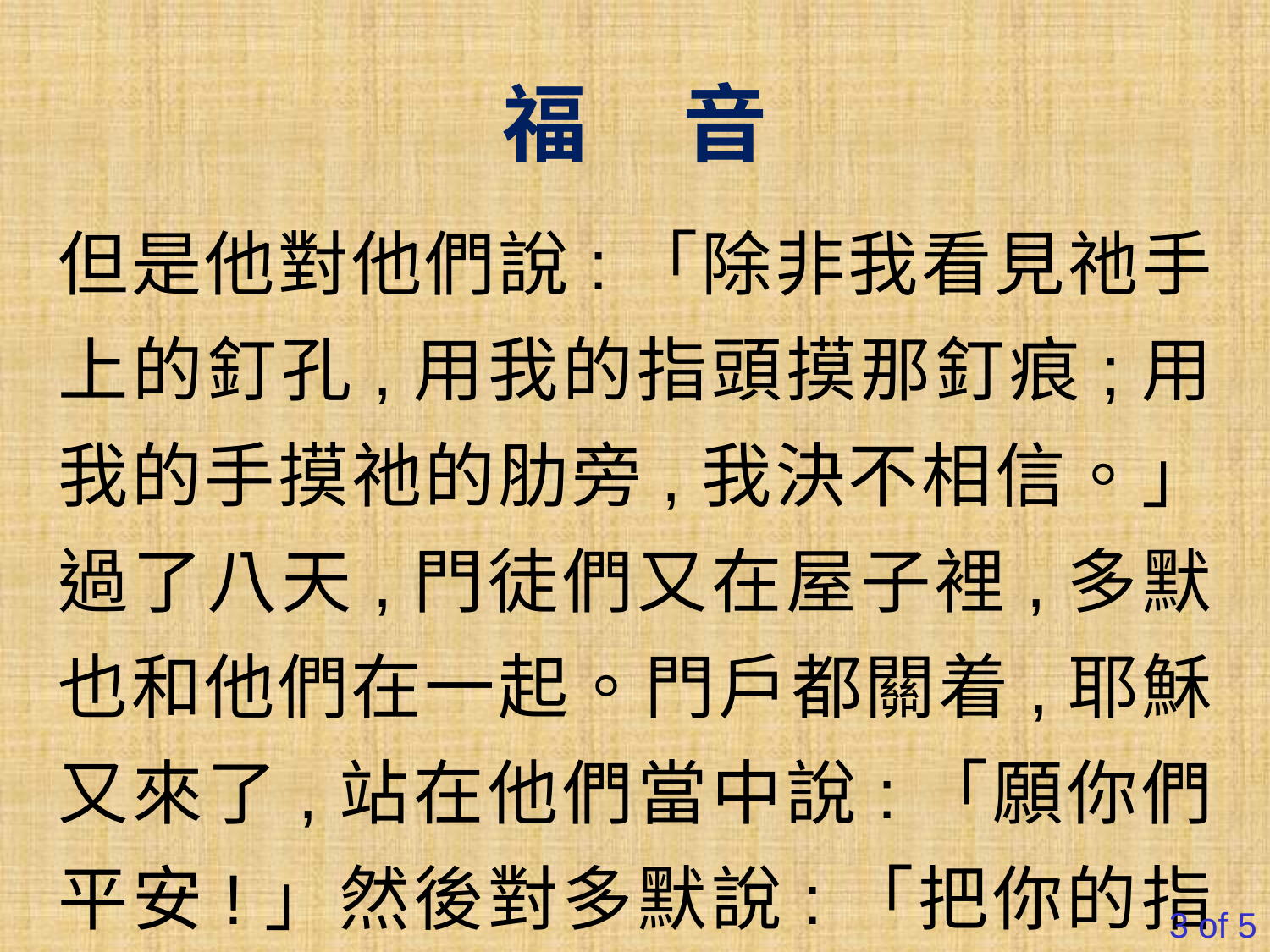

福     音

但是他對他們說:「除非我看見祂手上的釘孔,用我的指頭摸那釘痕;用我的手摸祂的肋旁,我決不相信。」過了八天,門徒們又在屋子裡,多默也和他們在一起。門戶都關着,耶穌又來了,站在他們當中說:「願你們平安!」然後對多默說:「把你的指頭
3 of 5